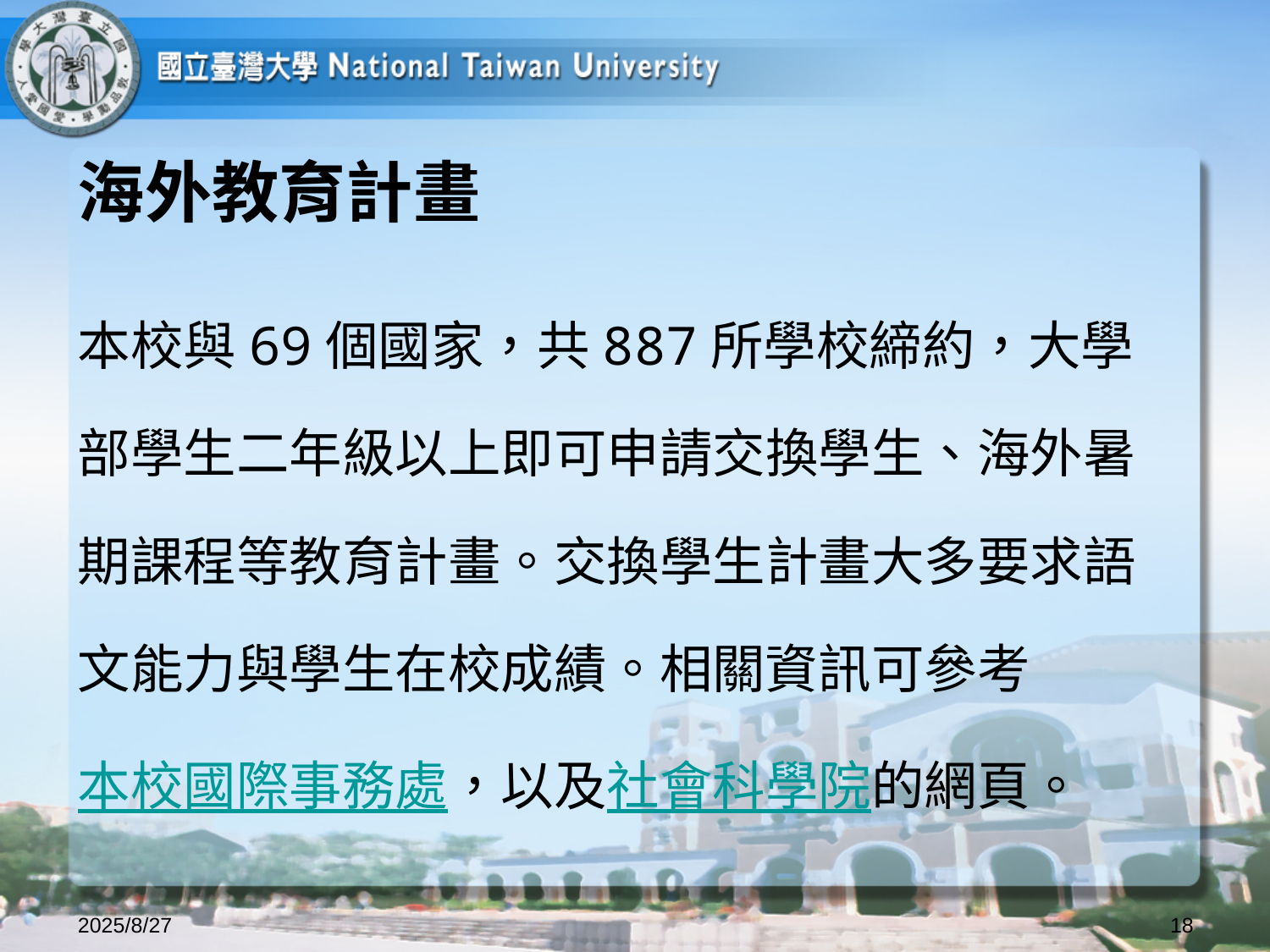

# 海外教育計畫
本校與69個國家，共887所學校締約，大學部學生二年級以上即可申請交換學生、海外暑期課程等教育計畫。交換學生計畫大多要求語文能力與學生在校成績。相關資訊可參考本校國際事務處，以及社會科學院的網頁。

2025/8/27
18